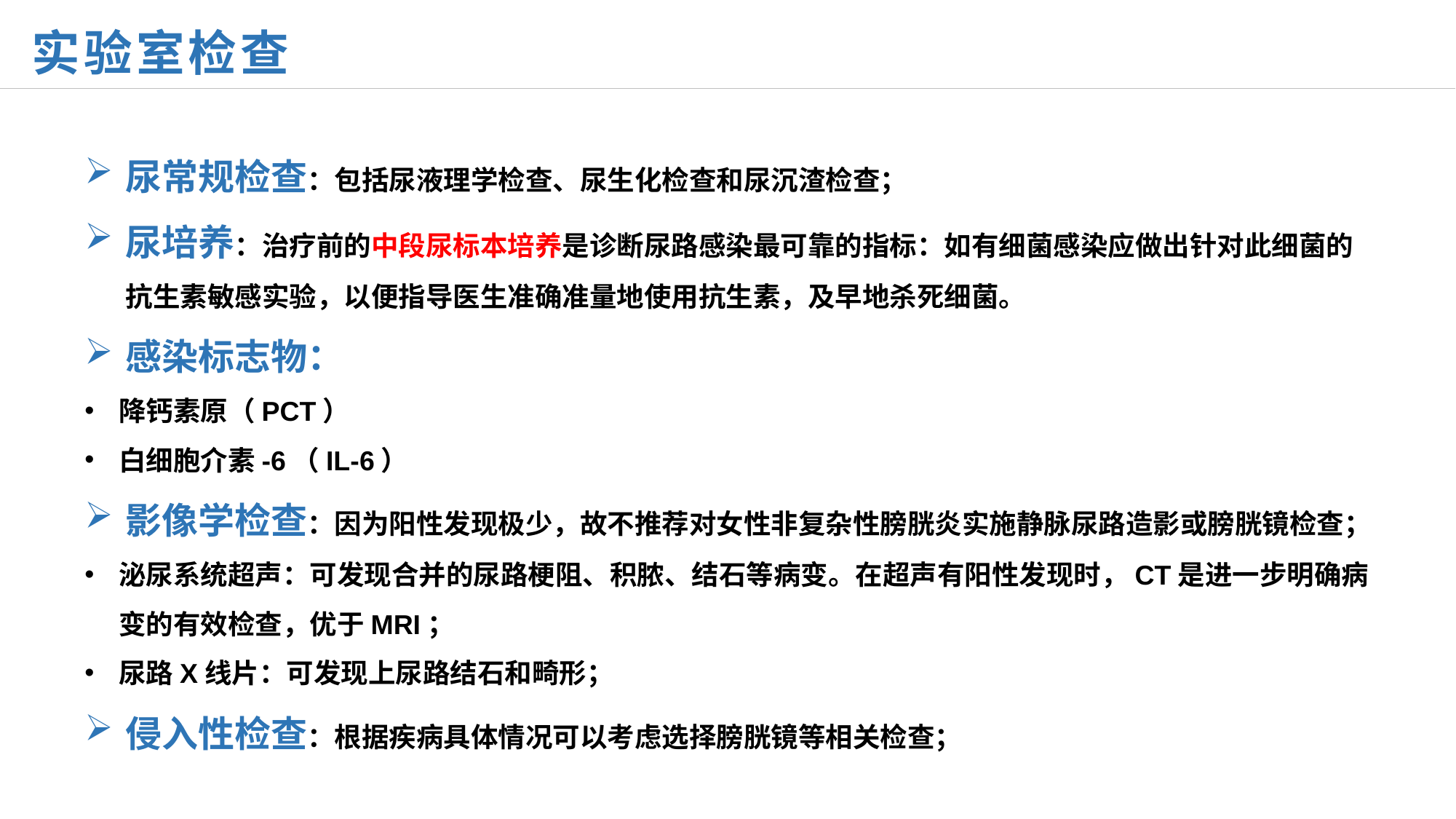

实验室检查
尿常规检查：包括尿液理学检查、尿生化检查和尿沉渣检查；
尿培养：治疗前的中段尿标本培养是诊断尿路感染最可靠的指标：如有细菌感染应做出针对此细菌的抗生素敏感实验，以便指导医生准确准量地使用抗生素，及早地杀死细菌。
感染标志物：
降钙素原（PCT）
白细胞介素-6（IL-6）
影像学检查：因为阳性发现极少，故不推荐对女性非复杂性膀胱炎实施静脉尿路造影或膀胱镜检查；
泌尿系统超声：可发现合并的尿路梗阻、积脓、结石等病变。在超声有阳性发现时，CT是进一步明确病变的有效检查，优于MRI；
尿路X线片：可发现上尿路结石和畸形；
侵入性检查：根据疾病具体情况可以考虑选择膀胱镜等相关检查；